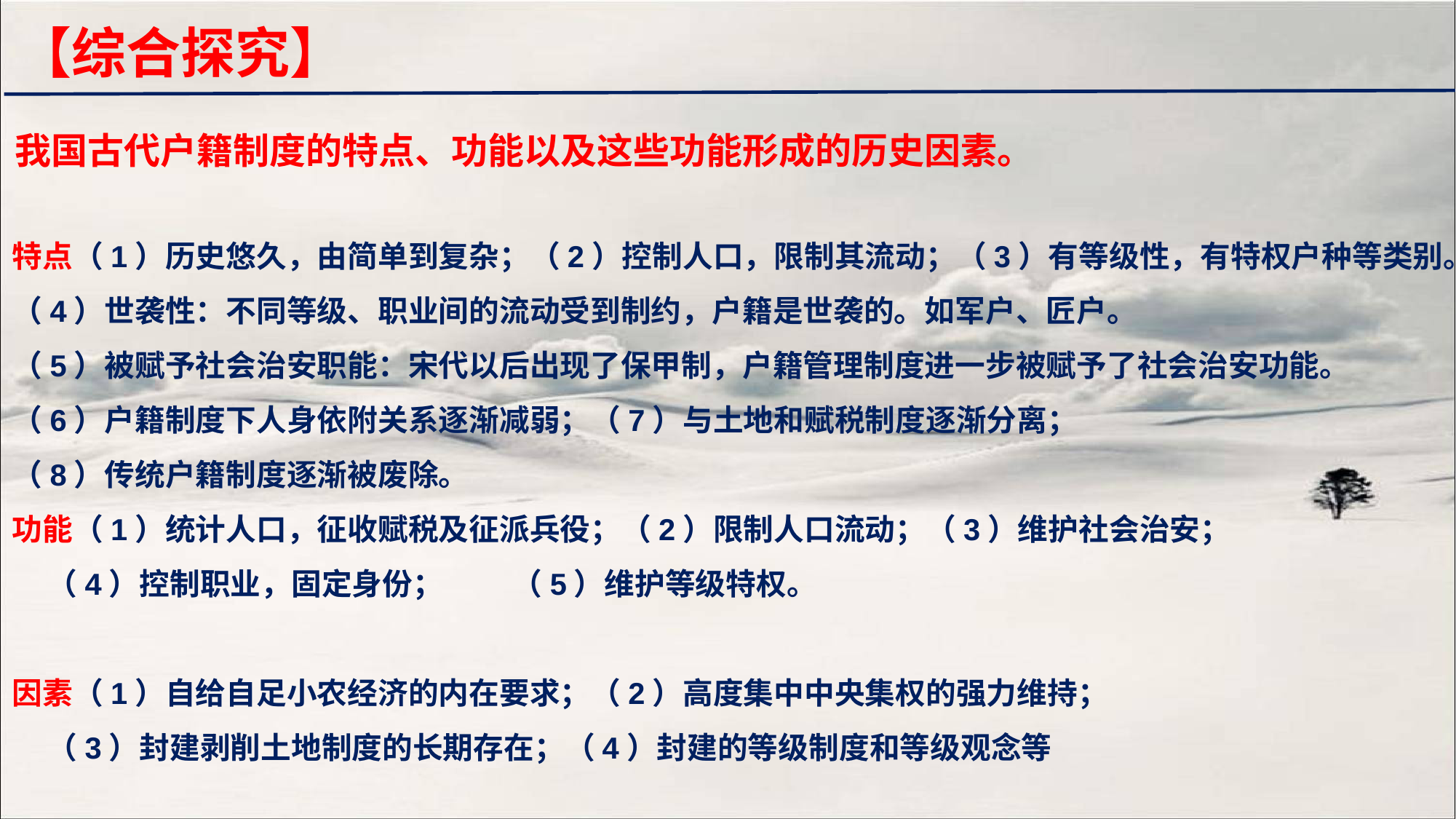

【综合探究】
我国古代户籍制度的特点、功能以及这些功能形成的历史因素。
特点（1）历史悠久，由简单到复杂；（2）控制人口，限制其流动；（3）有等级性，有特权户种等类别。（4）世袭性：不同等级、职业间的流动受到制约，户籍是世袭的。如军户、匠户。
（5）被赋予社会治安职能：宋代以后出现了保甲制，户籍管理制度进一步被赋予了社会治安功能。
（6）户籍制度下人身依附关系逐渐减弱；（7）与土地和赋税制度逐渐分离；
（8）传统户籍制度逐渐被废除。
功能（1）统计人口，征收赋税及征派兵役；（2）限制人口流动；（3）维护社会治安；
    （4）控制职业，固定身份；          （5）维护等级特权。

因素（1）自给自足小农经济的内在要求；（2）高度集中中央集权的强力维持；
    （3）封建剥削土地制度的长期存在；（4）封建的等级制度和等级观念等